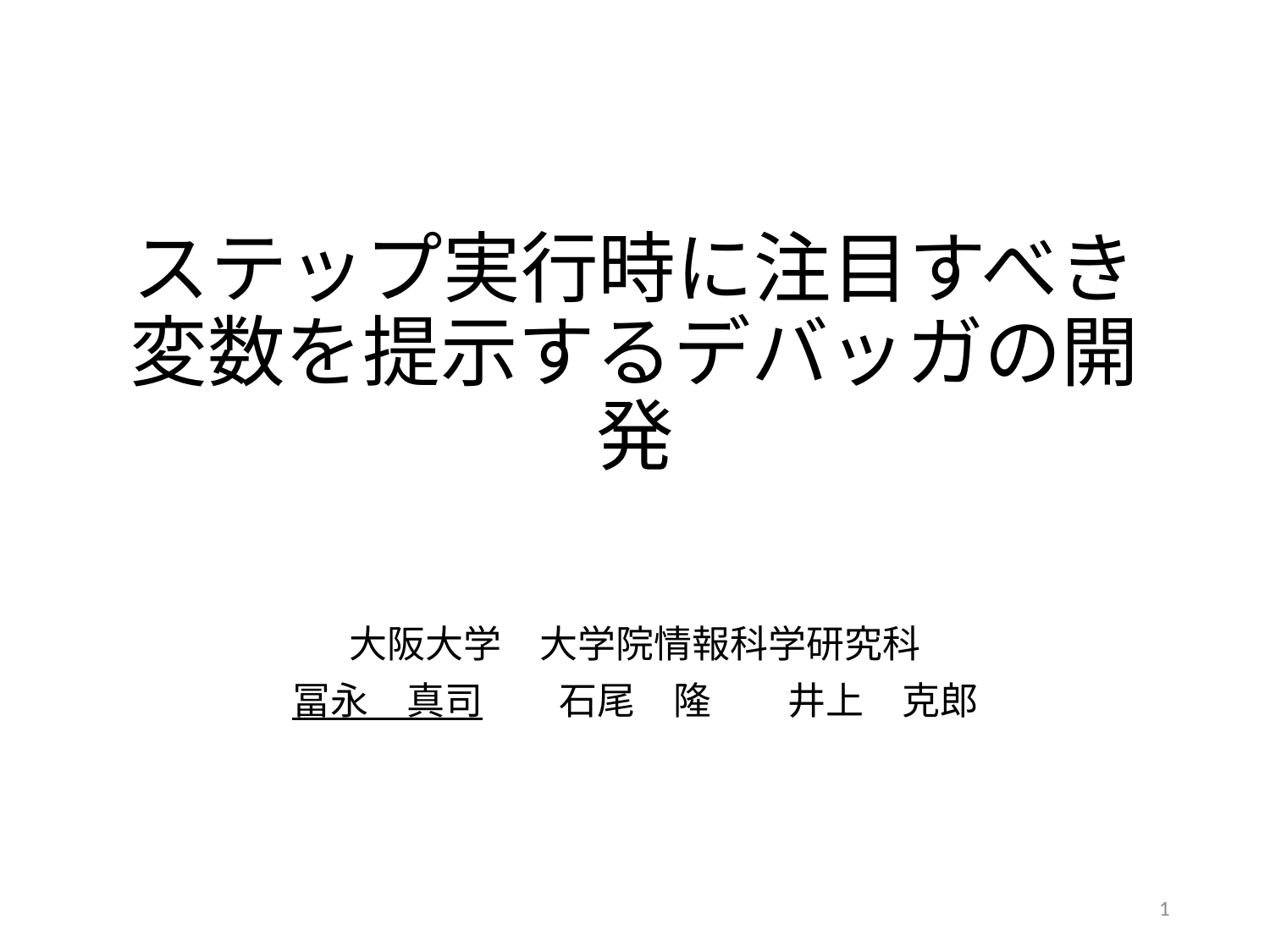

# ステップ実行時に注目すべき 変数を提示するデバッガの開発

大阪大学　大学院情報科学研究科
冨永　真司　　石尾　隆　　井上　克郎
1